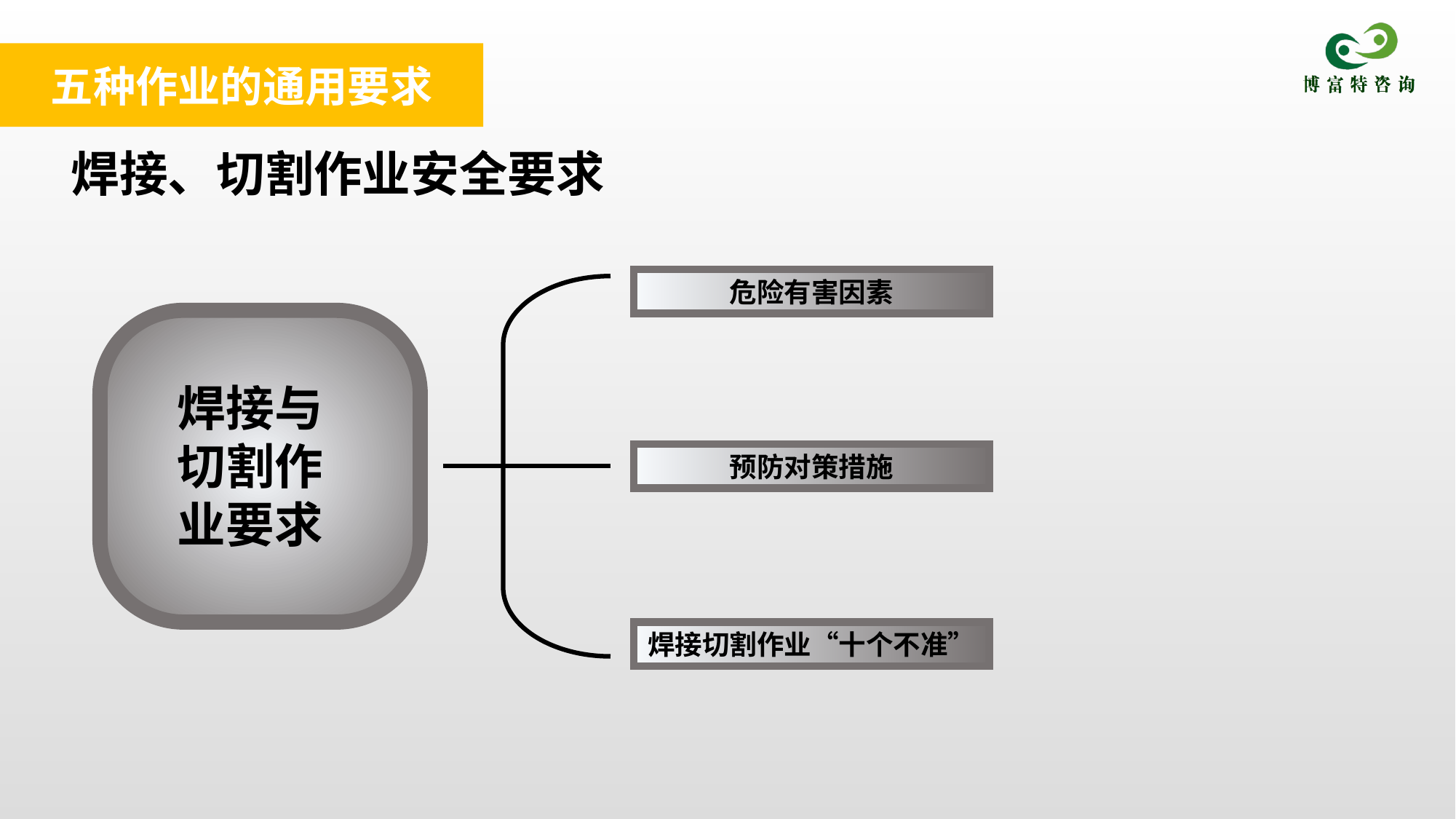

五种作业的通用要求
焊接、切割作业安全要求
危险有害因素

焊接与切割作业要求
预防对策措施
焊接切割作业“十个不准”